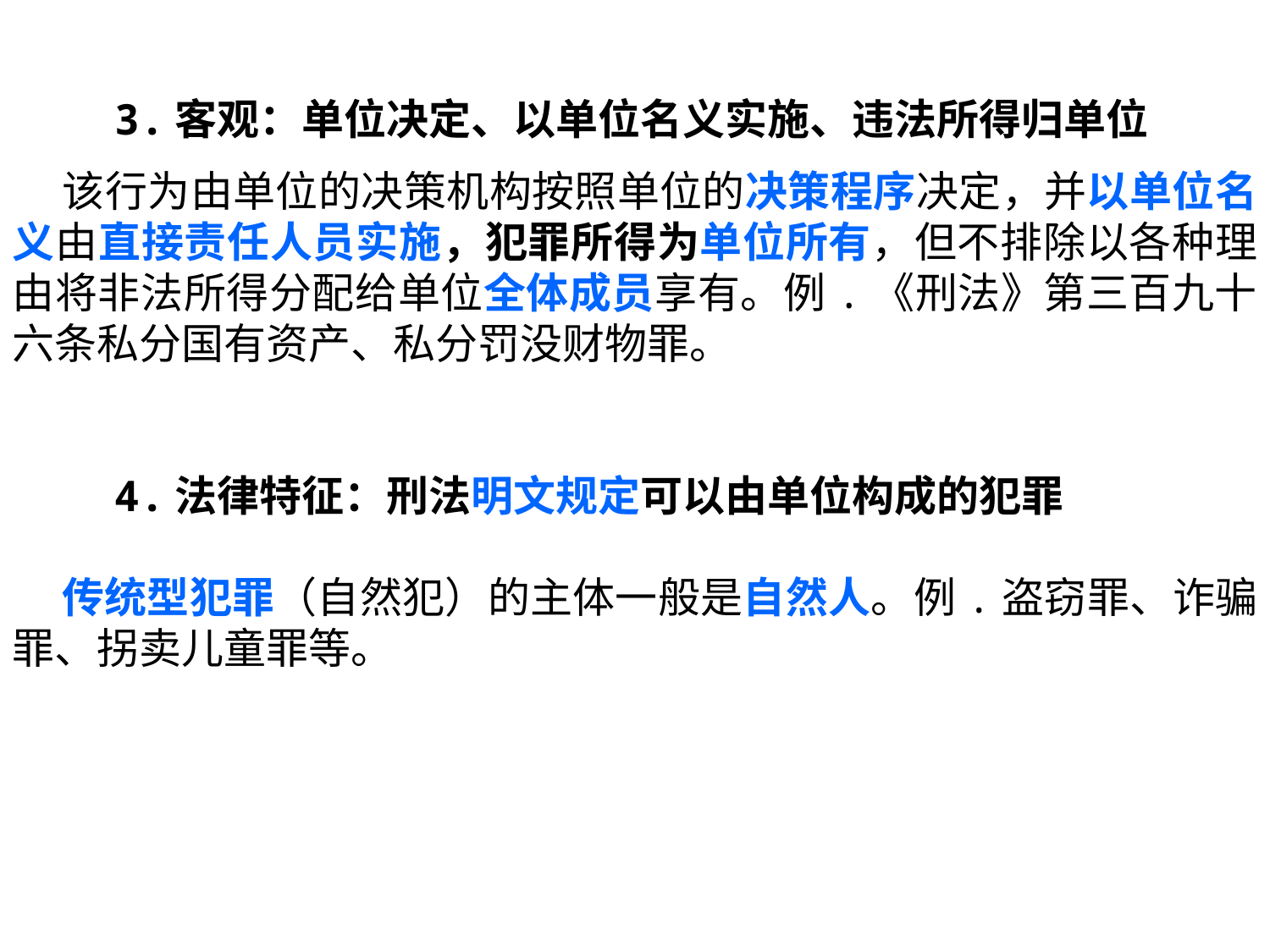

3.客观：单位决定、以单位名义实施、违法所得归单位

    该行为由单位的决策机构按照单位的决策程序决定，并以单位名义由直接责任人员实施，犯罪所得为单位所有，但不排除以各种理由将非法所得分配给单位全体成员享有。例.《刑法》第三百九十六条私分国有资产、私分罚没财物罪。

    4.法律特征：刑法明文规定可以由单位构成的犯罪

    传统型犯罪（自然犯）的主体一般是自然人。例.盗窃罪、诈骗罪、拐卖儿童罪等。